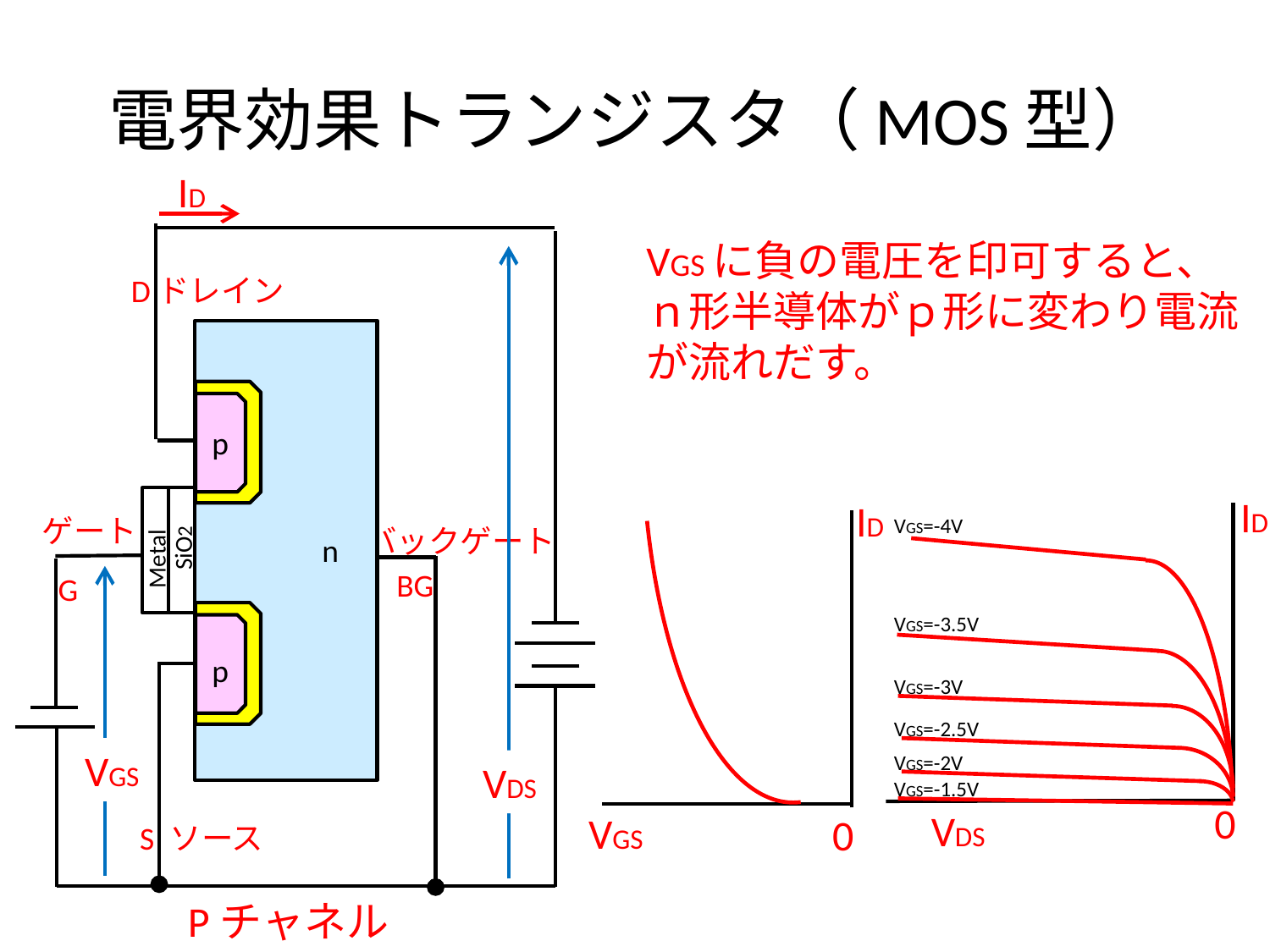

# 電界効果トランジスタ（MOS型）

ID
VGS
0
ID

VGSに負の電圧を印可すると、ｎ形半導体がｐ形に変わり電流が流れだす。
D
ドレイン

p

ID
VGS=-4V
VGS=-3.5V
VGS=-3V
VGS=-2.5V

VGS=-2V

VGS=-1.5V

0
VDS

ゲート
バックゲート
n
SiO2
Metal
BG
G

p
VGS
VDS
S
ソース
Pチャネル